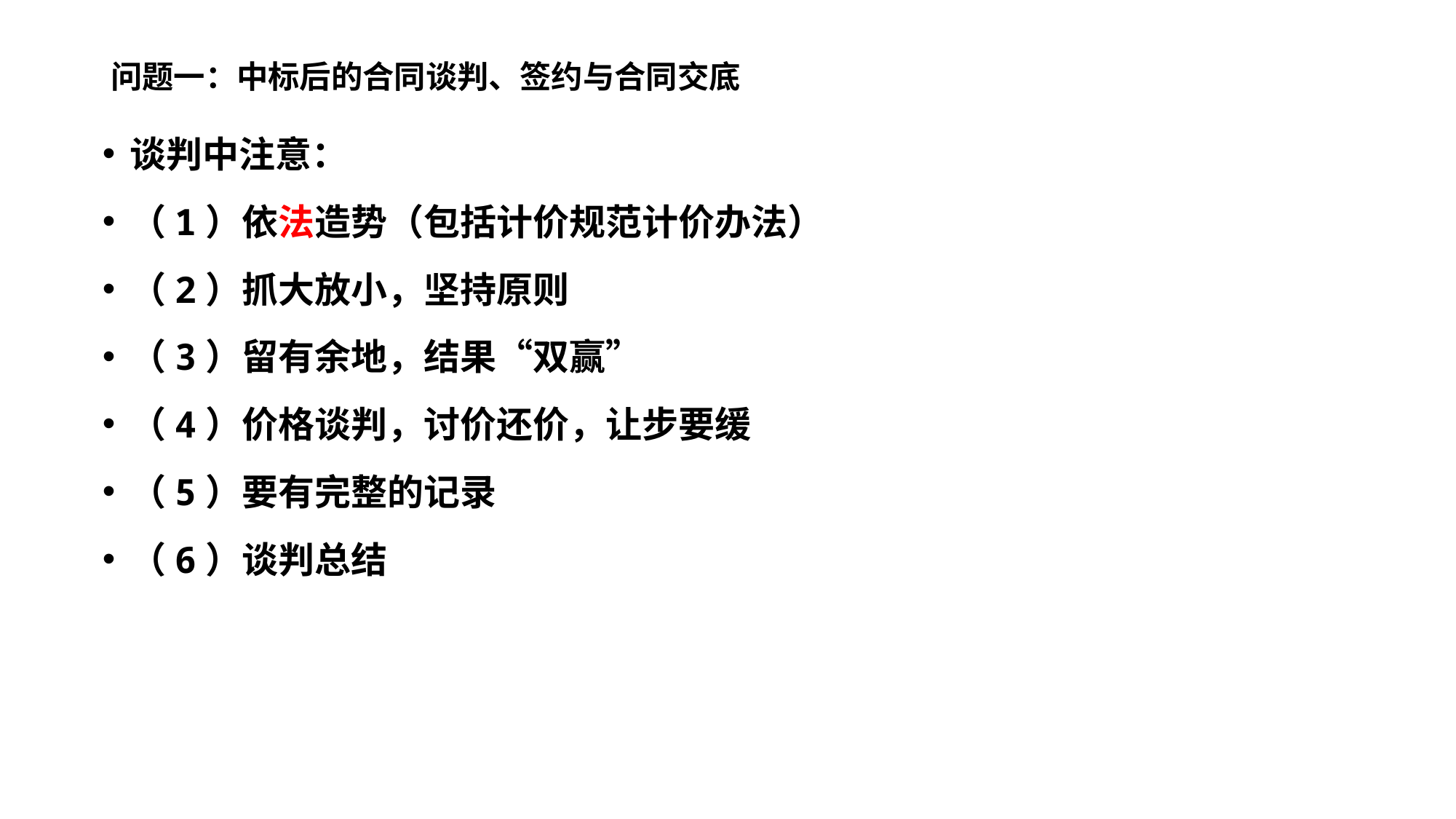

# 问题一：中标后的合同谈判、签约与合同交底
谈判中注意：
（1）依法造势（包括计价规范计价办法）
（2）抓大放小，坚持原则
（3）留有余地，结果“双赢”
（4）价格谈判，讨价还价，让步要缓
（5）要有完整的记录
（6）谈判总结